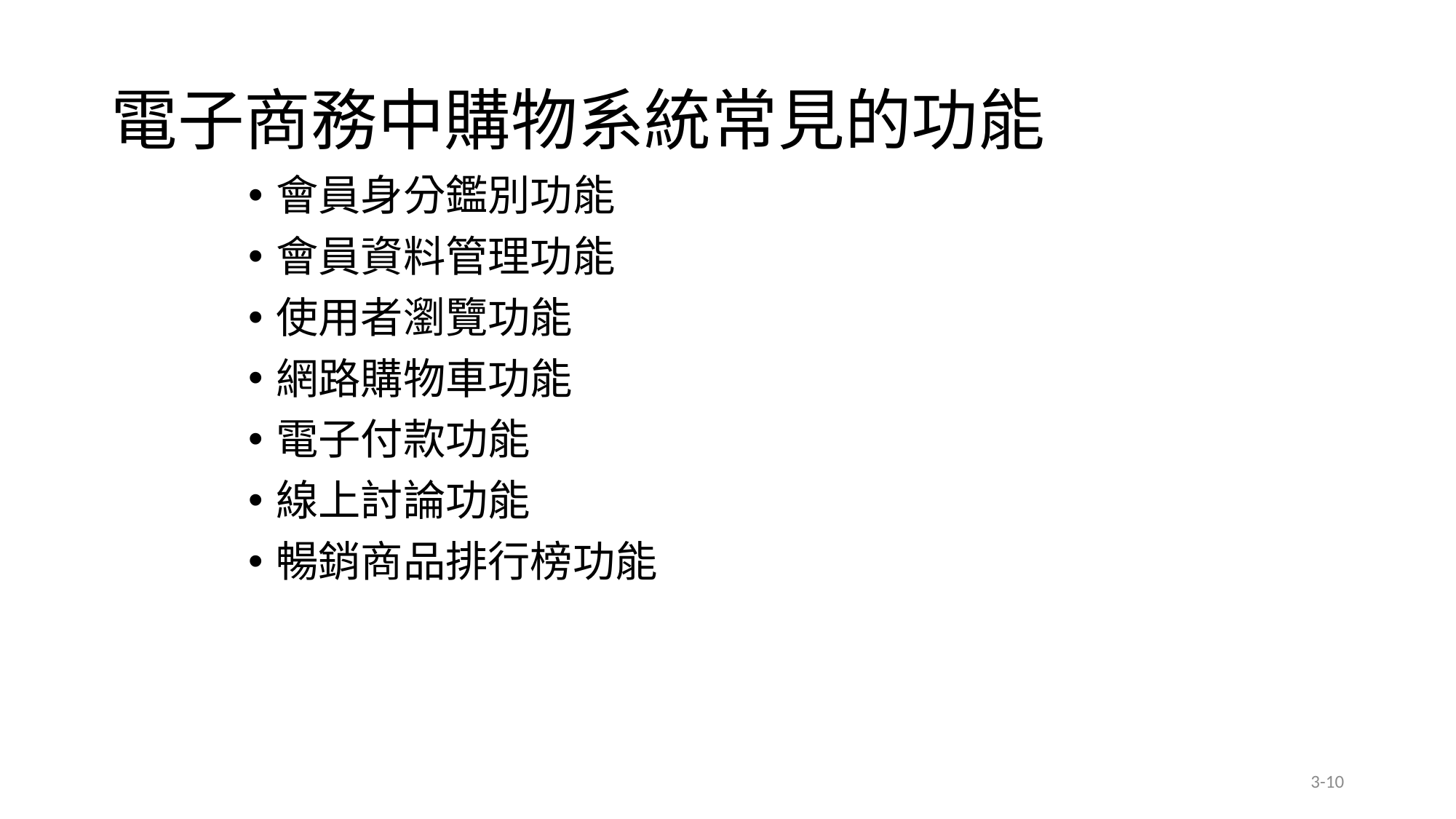

# 電子商務中購物系統常見的功能
會員身分鑑別功能
會員資料管理功能
使用者瀏覽功能
網路購物車功能
電子付款功能
線上討論功能
暢銷商品排行榜功能

3-10